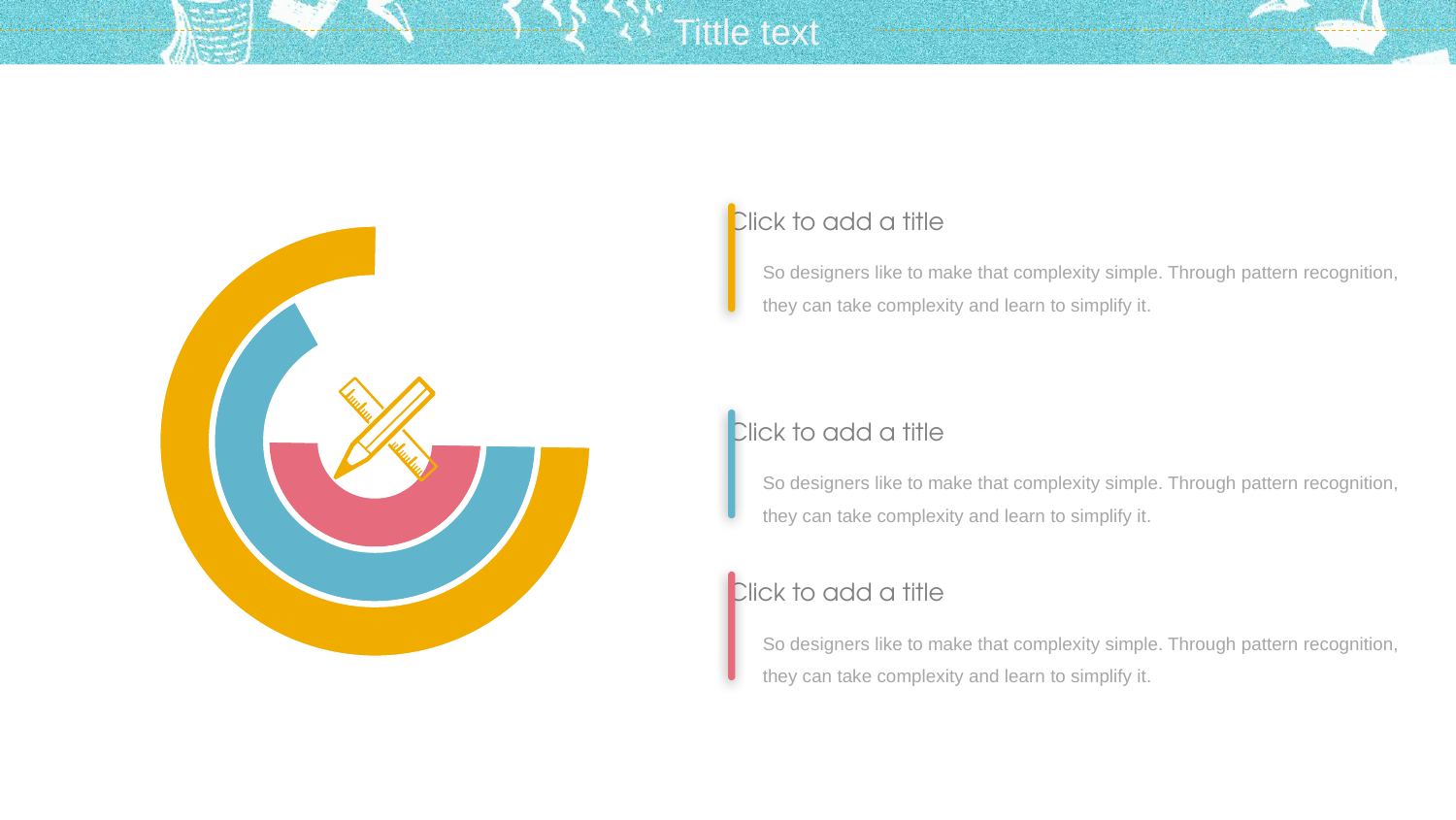

Click to add a title

### Chart

| Category | 销售额 | 列1 | 列2 |
|---|---|---|---|
| 第一季度 | 1.0 | 2.0 | 3.0 |
| 辅助数据 | 1.0 | 1.0 | 1.0 |

So designers like to make that complexity simple. Through pattern recognition, they can take complexity and learn to simplify it.
Click to add a title

So designers like to make that complexity simple. Through pattern recognition, they can take complexity and learn to simplify it.
Click to add a title

So designers like to make that complexity simple. Through pattern recognition, they can take complexity and learn to simplify it.